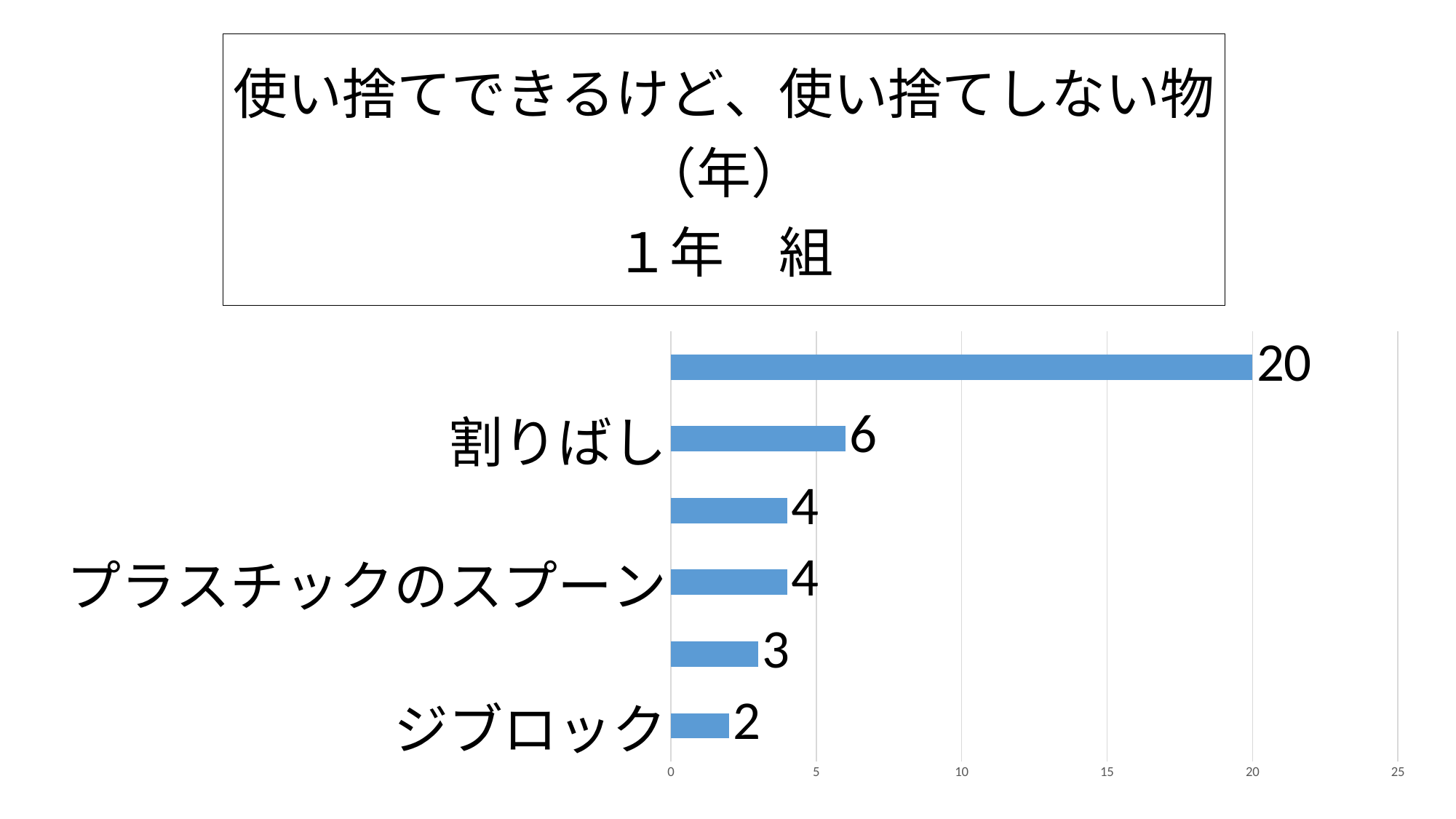

### Chart: 使い捨てできるけど、使い捨てしない物（年）
１年　組

| Category |  |
|---|---|
| ジブロック | 2.0 |
| ゼリーのカップ（氷） | 3.0 |
| プラスチックのスプーン | 4.0 |
| レジ袋 | 4.0 |
| 割りばし | 6.0 |
| レインコート | 20.0 |